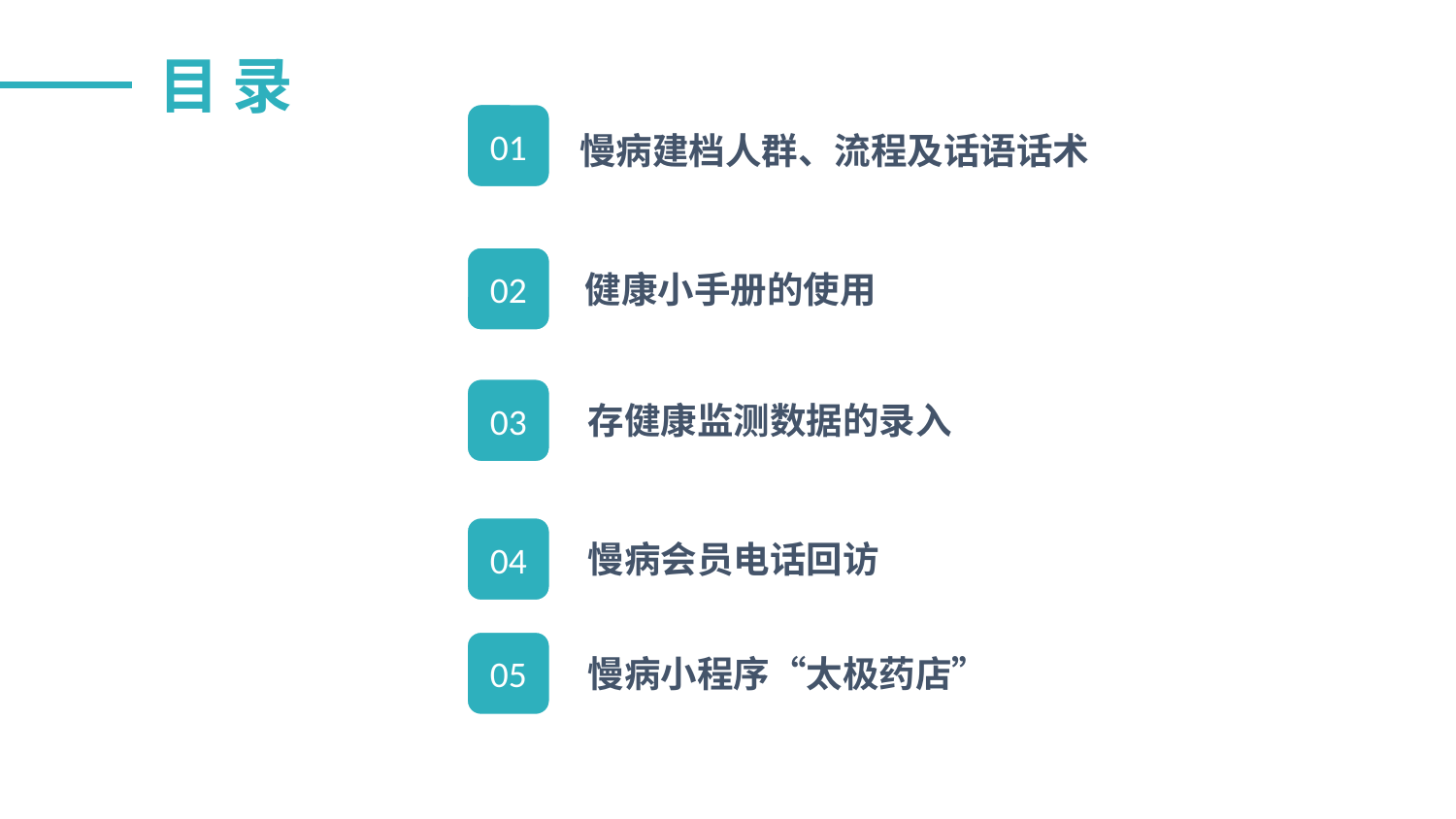

目 录
01
慢病建档人群、流程及话语话术
健康小手册的使用
03
存健康监测数据的录入
04
02
慢病会员电话回访
05
慢病小程序“太极药店”